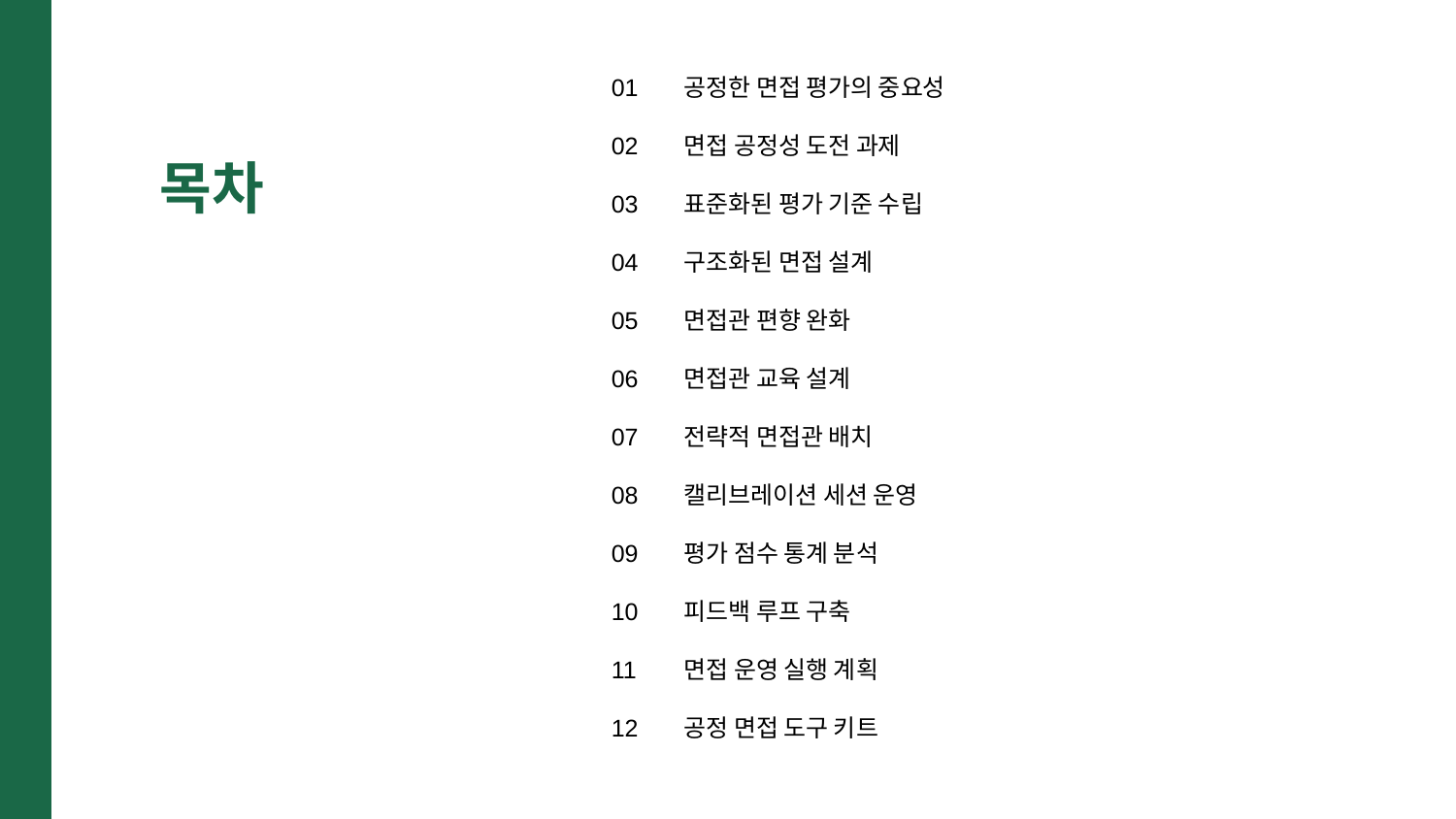

01
공정한 면접 평가의 중요성
목차
02
면접 공정성 도전 과제
03
표준화된 평가 기준 수립
04
구조화된 면접 설계
05
면접관 편향 완화
06
면접관 교육 설계
07
전략적 면접관 배치
08
캘리브레이션 세션 운영
09
평가 점수 통계 분석
10
피드백 루프 구축
11
면접 운영 실행 계획
12
공정 면접 도구 키트